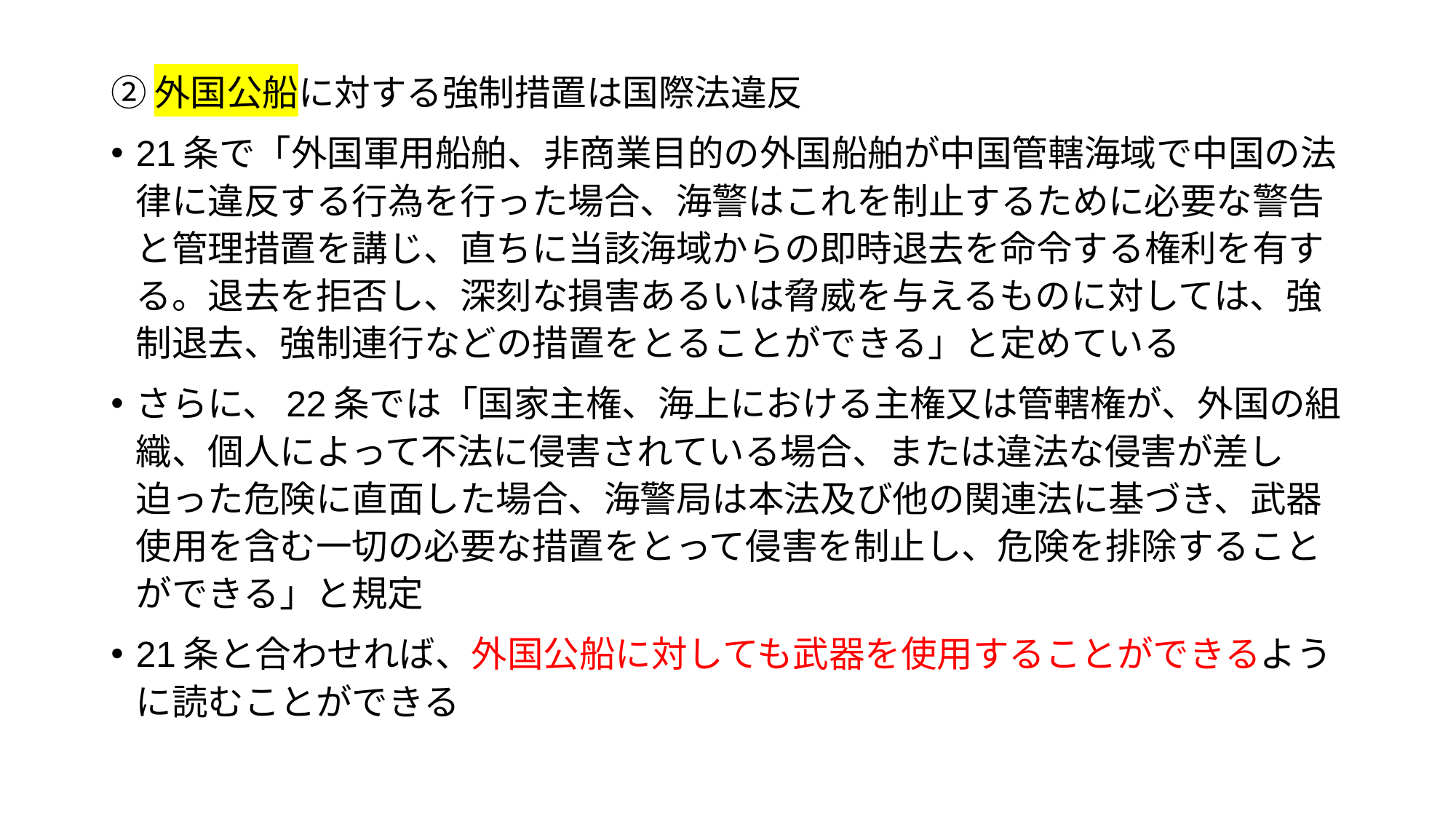

②外国公船に対する強制措置は国際法違反
21条で「外国軍用船舶、非商業目的の外国船舶が中国管轄海域で中国の法律に違反する行為を行った場合、海警はこれを制止するために必要な警告と管理措置を講じ、直ちに当該海域からの即時退去を命令する権利を有する。退去を拒否し、深刻な損害あるいは脅威を与えるものに対しては、強制退去、強制連行などの措置をとることができる」と定めている
さらに、22条では「国家主権、海上における主権又は管轄権が、外国の組織、個人によって不法に侵害されている場合、または違法な侵害が差し迫った危険に直面した場合、海警局は本法及び他の関連法に基づき、武器使用を含む一切の必要な措置をとって侵害を制止し、危険を排除することができる」と規定
21条と合わせれば、外国公船に対しても武器を使用することができるように読むことができる